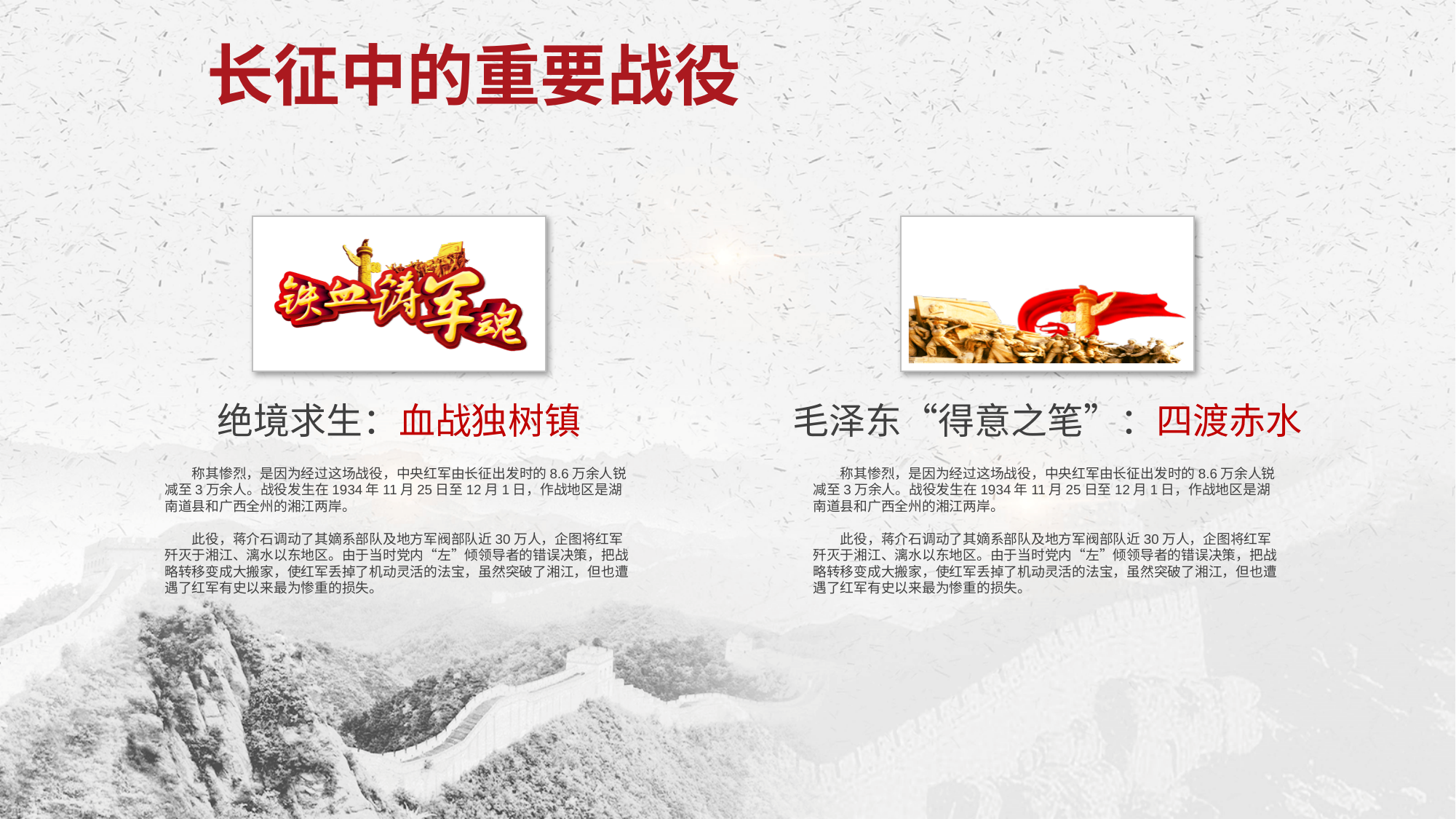

长征中的重要战役

绝境求生：血战独树镇
　　称其惨烈，是因为经过这场战役，中央红军由长征出发时的8.6万余人锐减至3万余人。战役发生在1934年11月25日至12月1日，作战地区是湖南道县和广西全州的湘江两岸。

　　此役，蒋介石调动了其嫡系部队及地方军阀部队近30万人，企图将红军歼灭于湘江、漓水以东地区。由于当时党内“左”倾领导者的错误决策，把战略转移变成大搬家，使红军丢掉了机动灵活的法宝，虽然突破了湘江，但也遭遇了红军有史以来最为惨重的损失。

毛泽东“得意之笔”：四渡赤水
　　称其惨烈，是因为经过这场战役，中央红军由长征出发时的8.6万余人锐减至3万余人。战役发生在1934年11月25日至12月1日，作战地区是湖南道县和广西全州的湘江两岸。

　　此役，蒋介石调动了其嫡系部队及地方军阀部队近30万人，企图将红军歼灭于湘江、漓水以东地区。由于当时党内“左”倾领导者的错误决策，把战略转移变成大搬家，使红军丢掉了机动灵活的法宝，虽然突破了湘江，但也遭遇了红军有史以来最为惨重的损失。